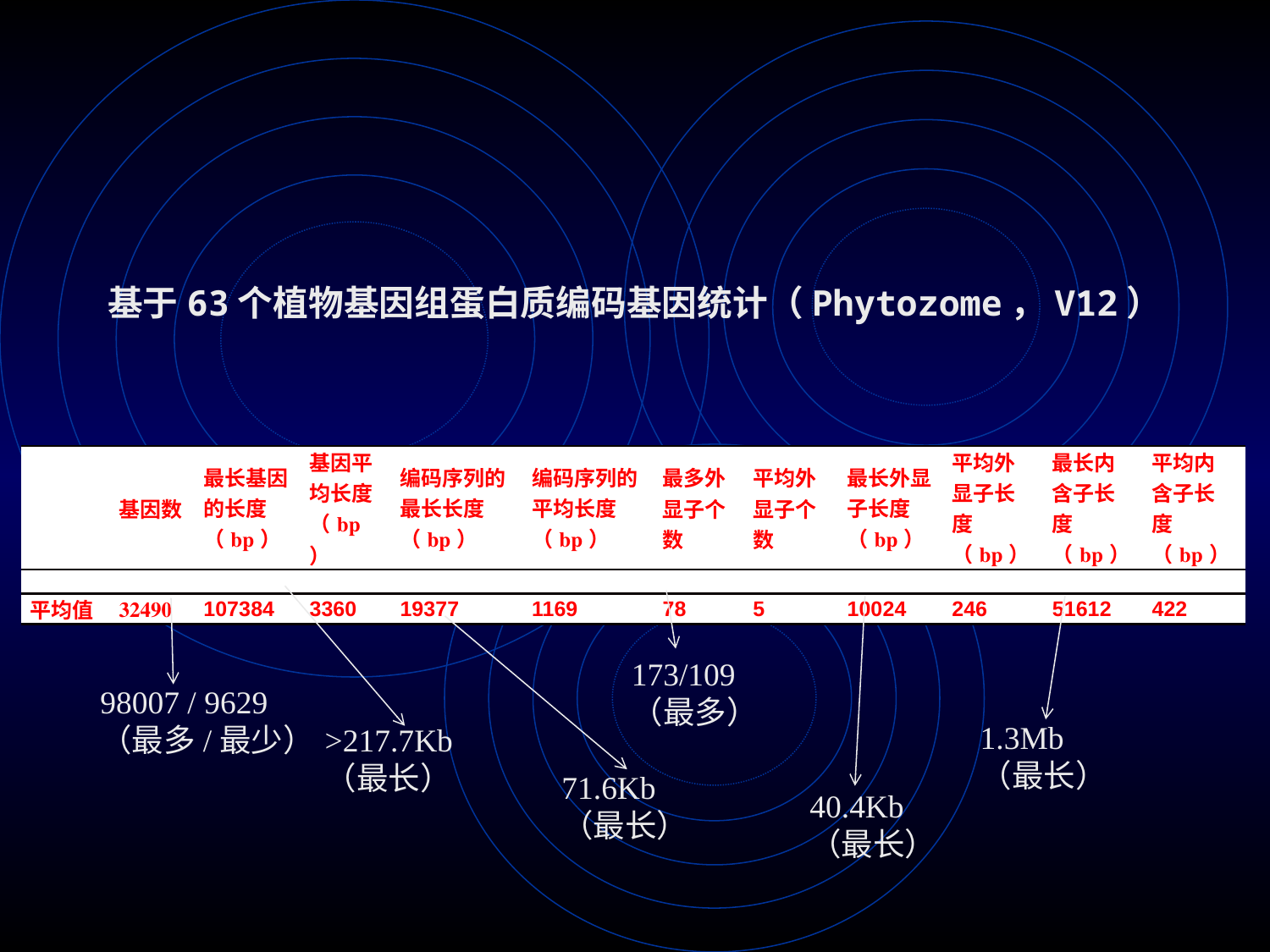

#
基于63个植物基因组蛋白质编码基因统计（Phytozome，V12）
|  | 基因数 | 最长基因的长度（bp） | 基因平均长度（bp） | 编码序列的最长长度（bp） | 编码序列的平均长度（bp） | 最多外显子个数 | 平均外显子个数 | 最长外显子长度（bp） | 平均外显子长度（bp） | 最长内含子长度（bp） | 平均内含子长度（bp） |
| --- | --- | --- | --- | --- | --- | --- | --- | --- | --- | --- | --- |
|  |  |  |  |  |  |  |  |  |  |  |  |
| 平均值 | 32490 | 107384 | 3360 | 19377 | 1169 | 78 | 5 | 10024 | 246 | 51612 | 422 |
173/109
（最多）
98007 / 9629
（最多/最少）
1.3Mb
（最长）
>217.7Kb
（最长）
71.6Kb
（最长）
40.4Kb
（最长）